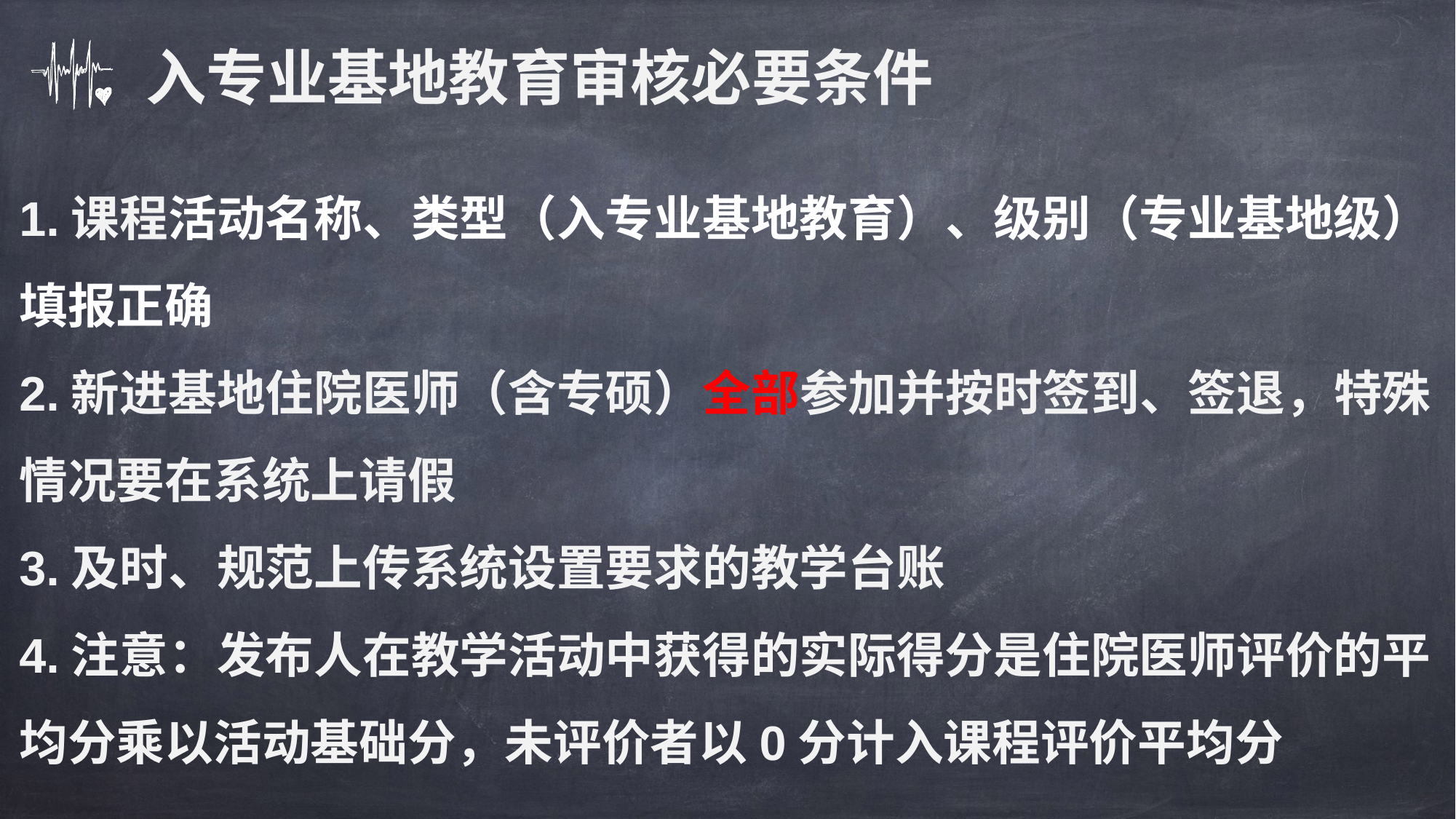

入专业基地教育审核必要条件
1.课程活动名称、类型（入专业基地教育）、级别（专业基地级）填报正确
2.新进基地住院医师（含专硕）全部参加并按时签到、签退，特殊情况要在系统上请假
3.及时、规范上传系统设置要求的教学台账
4.注意：发布人在教学活动中获得的实际得分是住院医师评价的平均分乘以活动基础分，未评价者以0分计入课程评价平均分